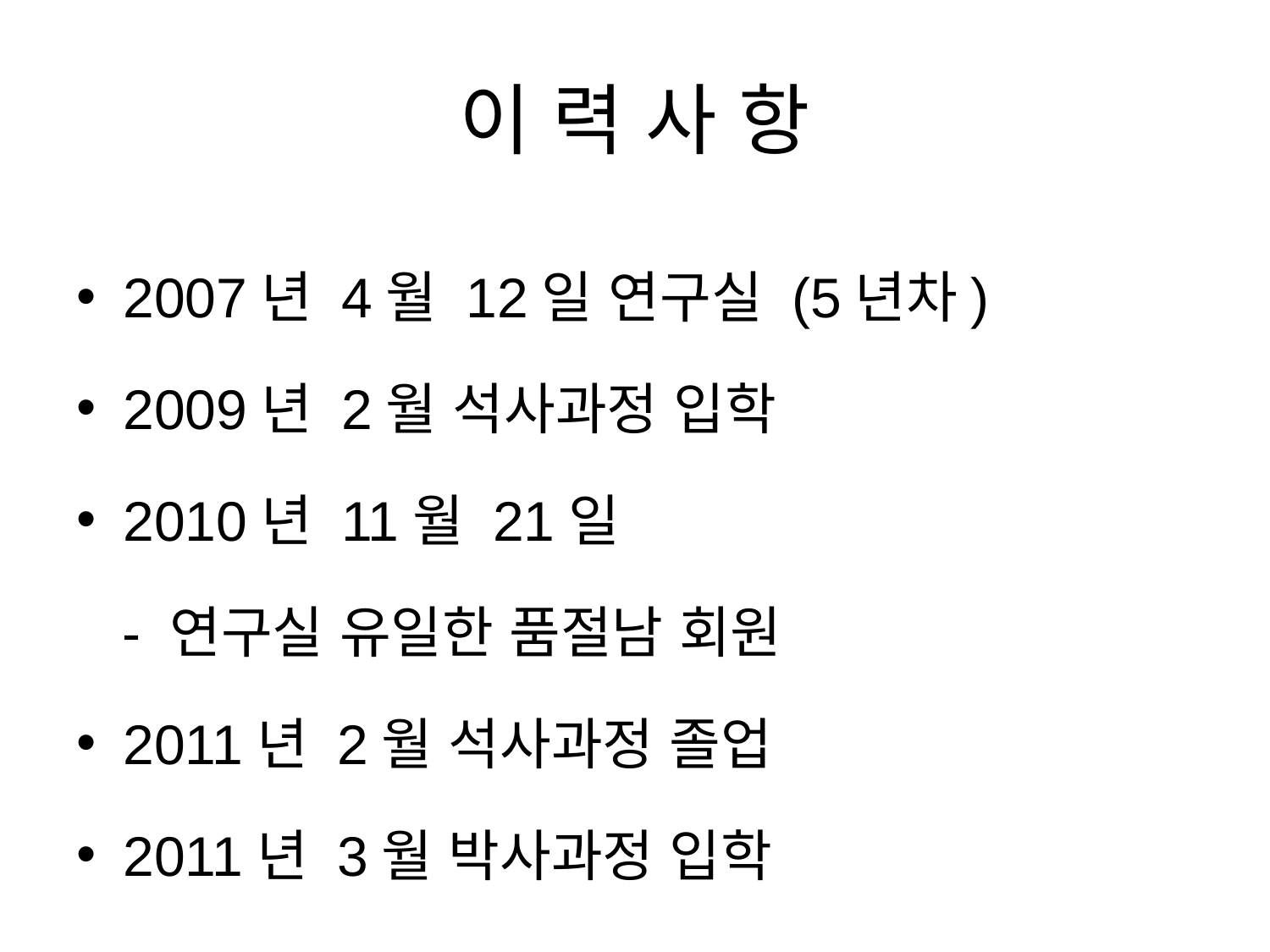

# 이 력 사 항
2007년 4월 12일 연구실 (5년차)
2009년 2월 석사과정 입학
2010년 11월 21일
   - 연구실 유일한 품절남 회원
2011년 2월 석사과정 졸업
2011년 3월 박사과정 입학